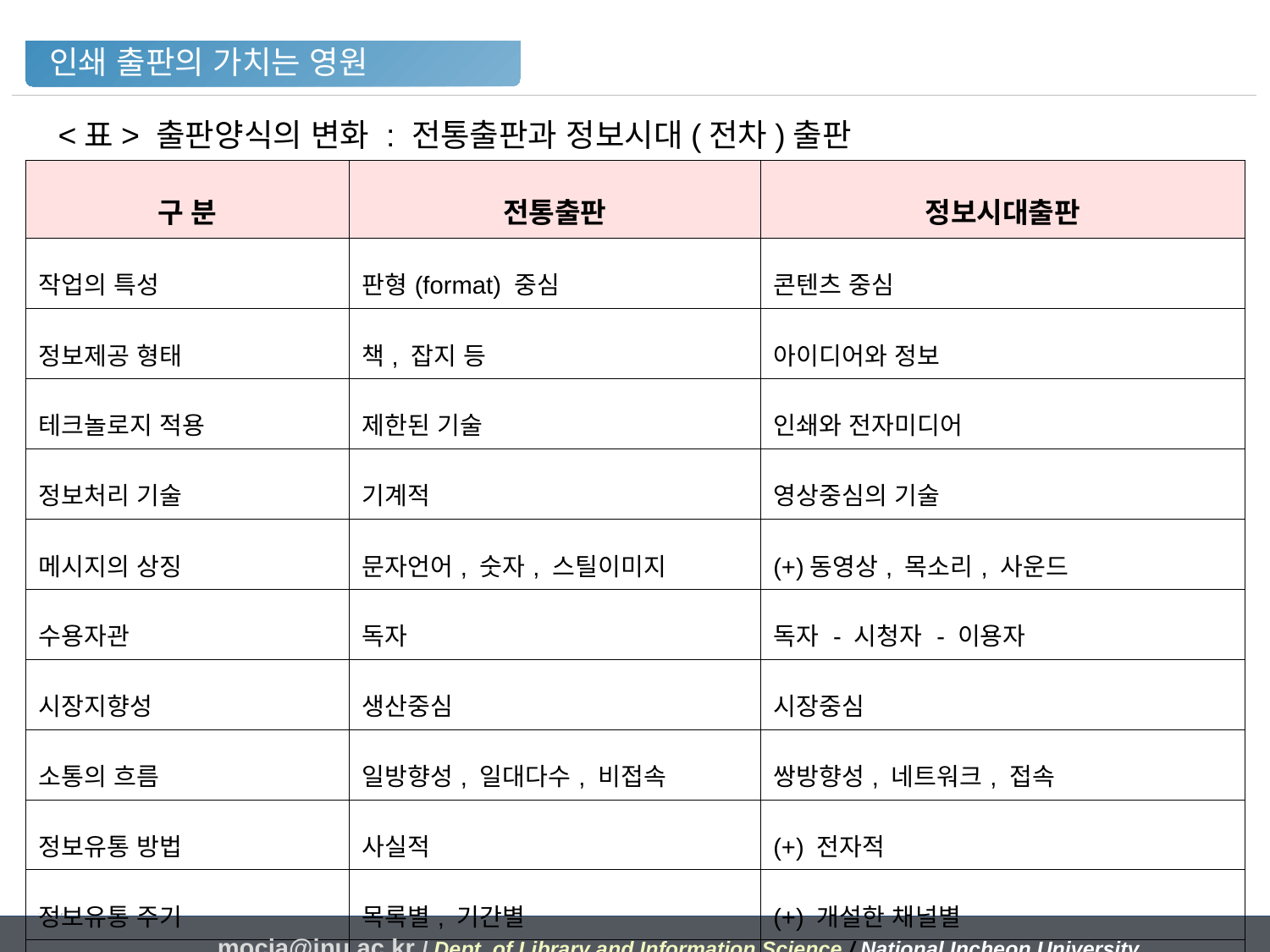

인쇄 출판의 가치는 영원
<표> 출판양식의 변화 : 전통출판과 정보시대(전차)출판
| 구 분 | 전통출판 | 정보시대출판 |
| --- | --- | --- |
| 작업의 특성 | 판형(format) 중심 | 콘텐츠 중심 |
| 정보제공 형태 | 책, 잡지 등 | 아이디어와 정보 |
| 테크놀로지 적용 | 제한된 기술 | 인쇄와 전자미디어 |
| 정보처리 기술 | 기계적 | 영상중심의 기술 |
| 메시지의 상징 | 문자언어, 숫자, 스틸이미지 | (+)동영상, 목소리, 사운드 |
| 수용자관 | 독자 | 독자 - 시청자 - 이용자 |
| 시장지향성 | 생산중심 | 시장중심 |
| 소통의 흐름 | 일방향성, 일대다수, 비접속 | 쌍방향성, 네트워크, 접속 |
| 정보유통 방법 | 사실적 | (+) 전자적 |
| 정보유통 주기 | 목록별, 기간별 | (+) 개설한 채널별 |
| 매니지먼트 | 포맷 특성화 | 통합적 접근 |

mocja@inu.ac.kr / Dept. of Library and Information Science / National Incheon University